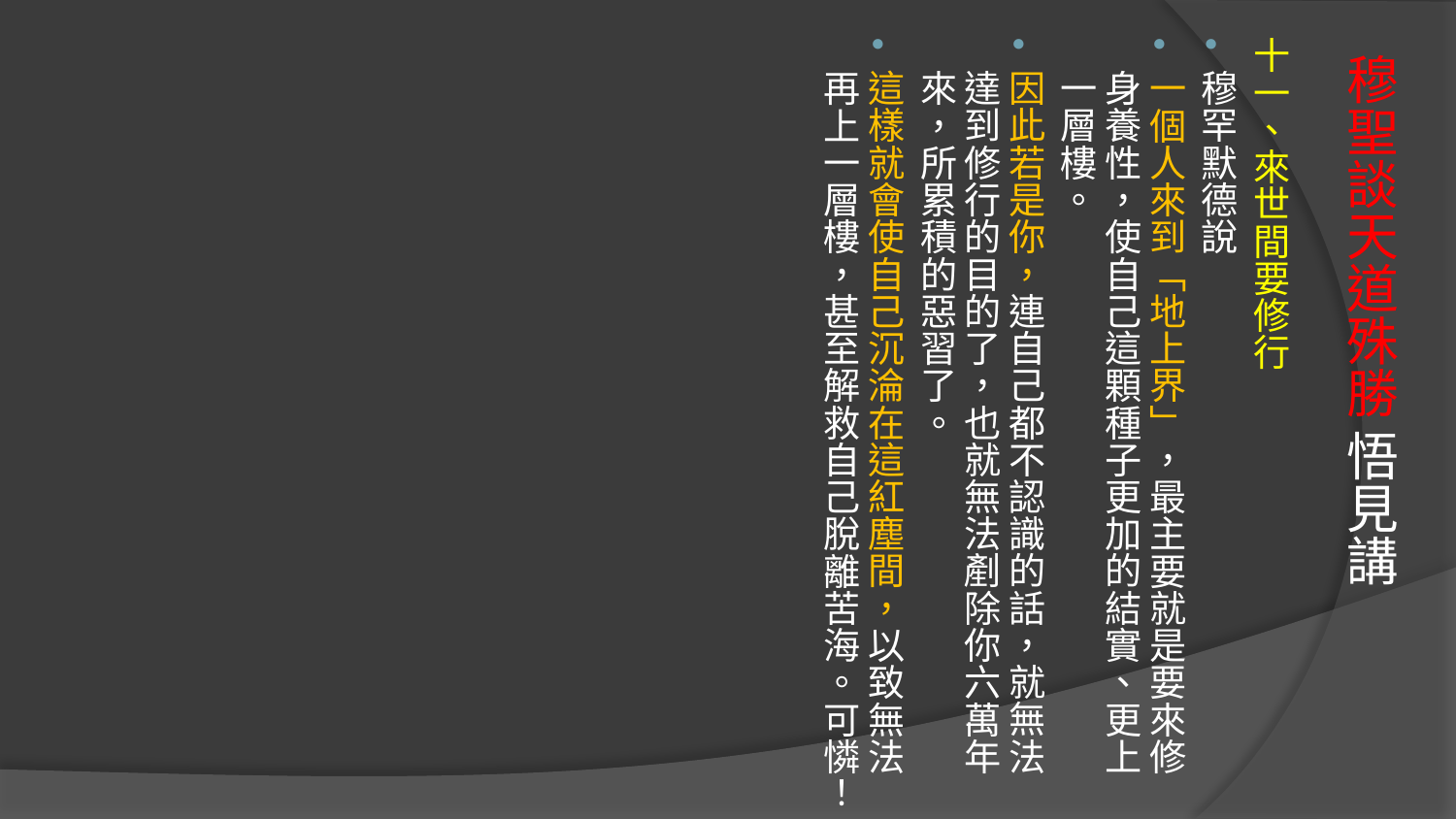

十一、來世間要修行
穆罕默德說
一個人來到「地上界」，最主要就是要來修身養性，使自己這顆種子更加的結實、更上一層樓。
因此若是你，連自己都不認識的話，就無法達到修行的目的了，也就無法剷除你六萬年來，所累積的惡習了。
這樣就會使自己沉淪在這紅塵間，以致無法再上一層樓，甚至解救自己脫離苦海。可憐！

# 穆聖談天道殊勝 悟見講